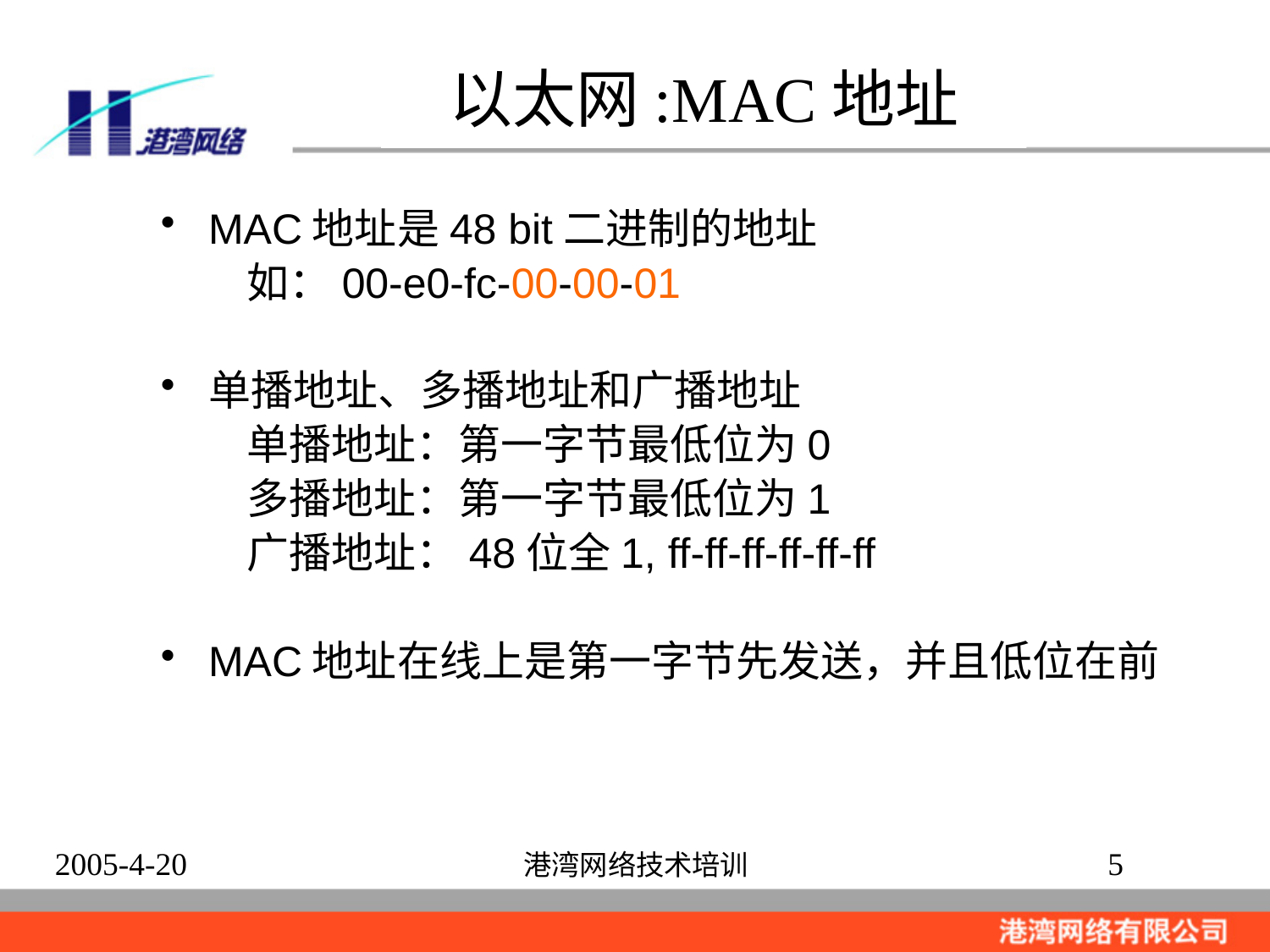

# 以太网:MAC地址
MAC地址是48 bit二进制的地址
        如：00-e0-fc-00-00-01

单播地址、多播地址和广播地址
        单播地址：第一字节最低位为0
        多播地址：第一字节最低位为1
        广播地址：48位全1, ff-ff-ff-ff-ff-ff

MAC地址在线上是第一字节先发送，并且低位在前